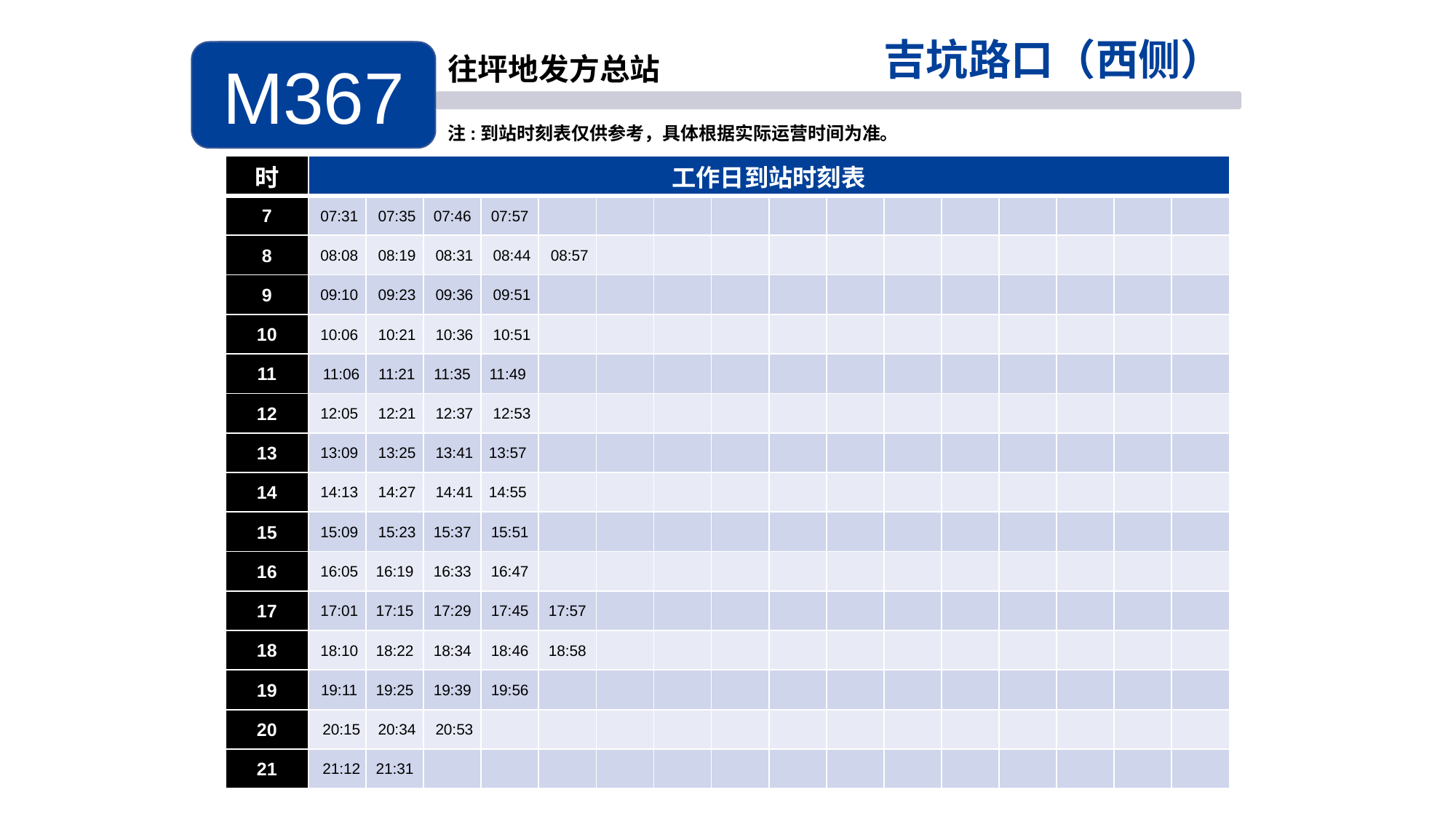

吉坑路口（西侧）
M367
B671
往坪地发方总站

注:到站时刻表仅供参考，具体根据实际运营时间为准。
| 时 | 工作日到站时刻表 |  |  |  |  |  |  |  |  |  |  |  |  |  |  |  |
| --- | --- | --- | --- | --- | --- | --- | --- | --- | --- | --- | --- | --- | --- | --- | --- | --- |
| 7 | 07:31 | 07:35 | 07:46 | 07:57 |  |  |  |  |  |  |  |  |  |  |  |  |
| 8 | 08:08 | 08:19 | 08:31 | 08:44 | 08:57 |  |  |  |  |  |  |  |  |  |  |  |
| 9 | 09:10 | 09:23 | 09:36 | 09:51 |  |  |  |  |  |  |  |  |  |  |  |  |
| 10 | 10:06 | 10:21 | 10:36 | 10:51 |  |  |  |  |  |  |  |  |  |  |  |  |
| 11 | 11:06 | 11:21 | 11:35 | 11:49 |  |  |  |  |  |  |  |  |  |  |  |  |
| 12 | 12:05 | 12:21 | 12:37 | 12:53 |  |  |  |  |  |  |  |  |  |  |  |  |
| 13 | 13:09 | 13:25 | 13:41 | 13:57 |  |  |  |  |  |  |  |  |  |  |  |  |
| 14 | 14:13 | 14:27 | 14:41 | 14:55 |  |  |  |  |  |  |  |  |  |  |  |  |
| 15 | 15:09 | 15:23 | 15:37 | 15:51 |  |  |  |  |  |  |  |  |  |  |  |  |
| 16 | 16:05 | 16:19 | 16:33 | 16:47 |  |  |  |  |  |  |  |  |  |  |  |  |
| 17 | 17:01 | 17:15 | 17:29 | 17:45 | 17:57 |  |  |  |  |  |  |  |  |  |  |  |
| 18 | 18:10 | 18:22 | 18:34 | 18:46 | 18:58 |  |  |  |  |  |  |  |  |  |  |  |
| 19 | 19:11 | 19:25 | 19:39 | 19:56 |  |  |  |  |  |  |  |  |  |  |  |  |
| 20 | 20:15 | 20:34 | 20:53 |  |  |  |  |  |  |  |  |  |  |  |  |  |
| 21 | 21:12 | 21:31 |  |  |  |  |  |  |  |  |  |  |  |  |  |  |